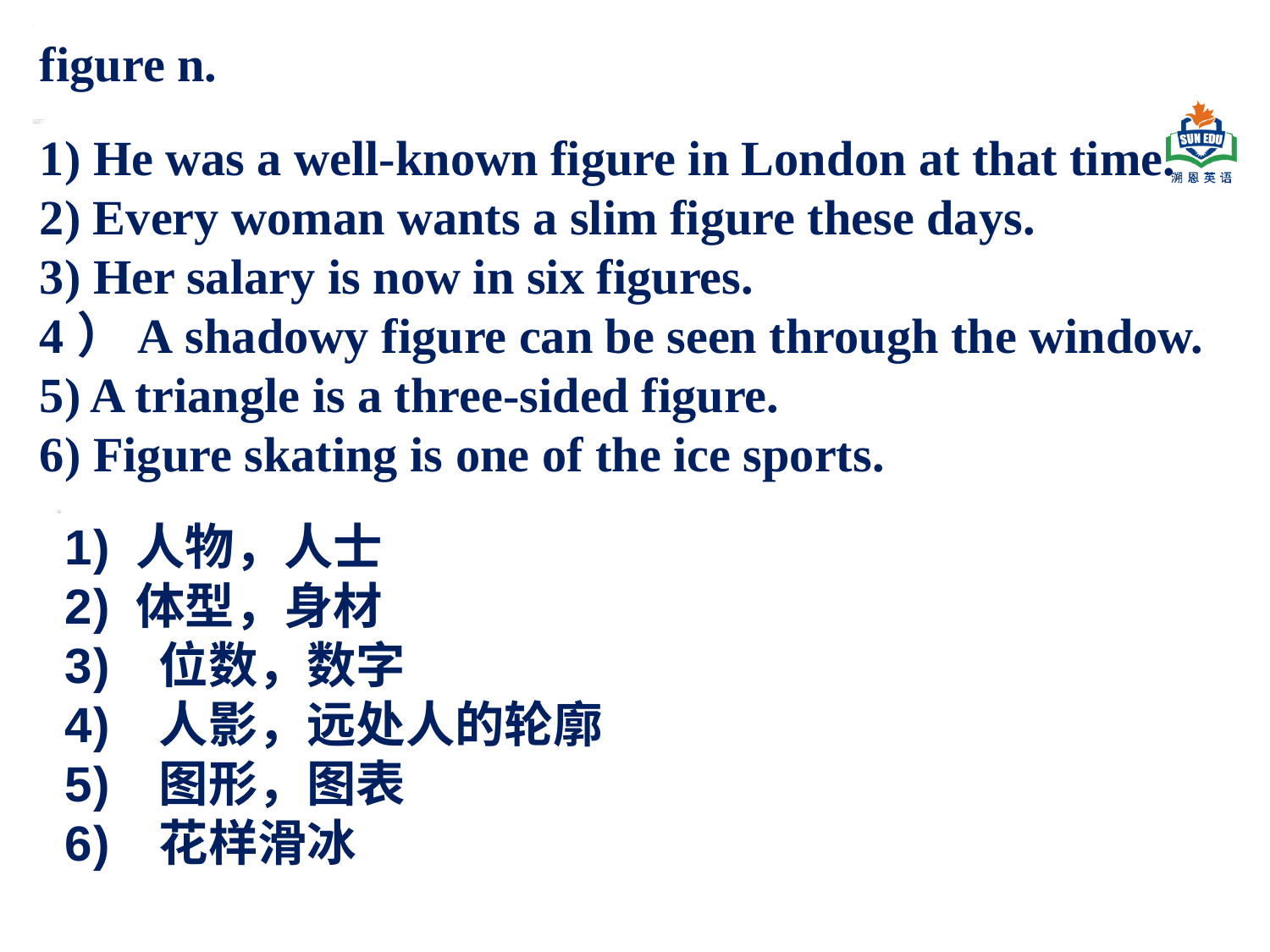

figure n.
1) He was a well-known figure in London at that time.
2) Every woman wants a slim figure these days.
3) Her salary is now in six figures.
4）A shadowy figure can be seen through the window.
5) A triangle is a three-sided figure.
6) Figure skating is one of the ice sports.
人物，人士
体型，身材
 位数，数字
 人影，远处人的轮廓
 图形，图表
 花样滑冰